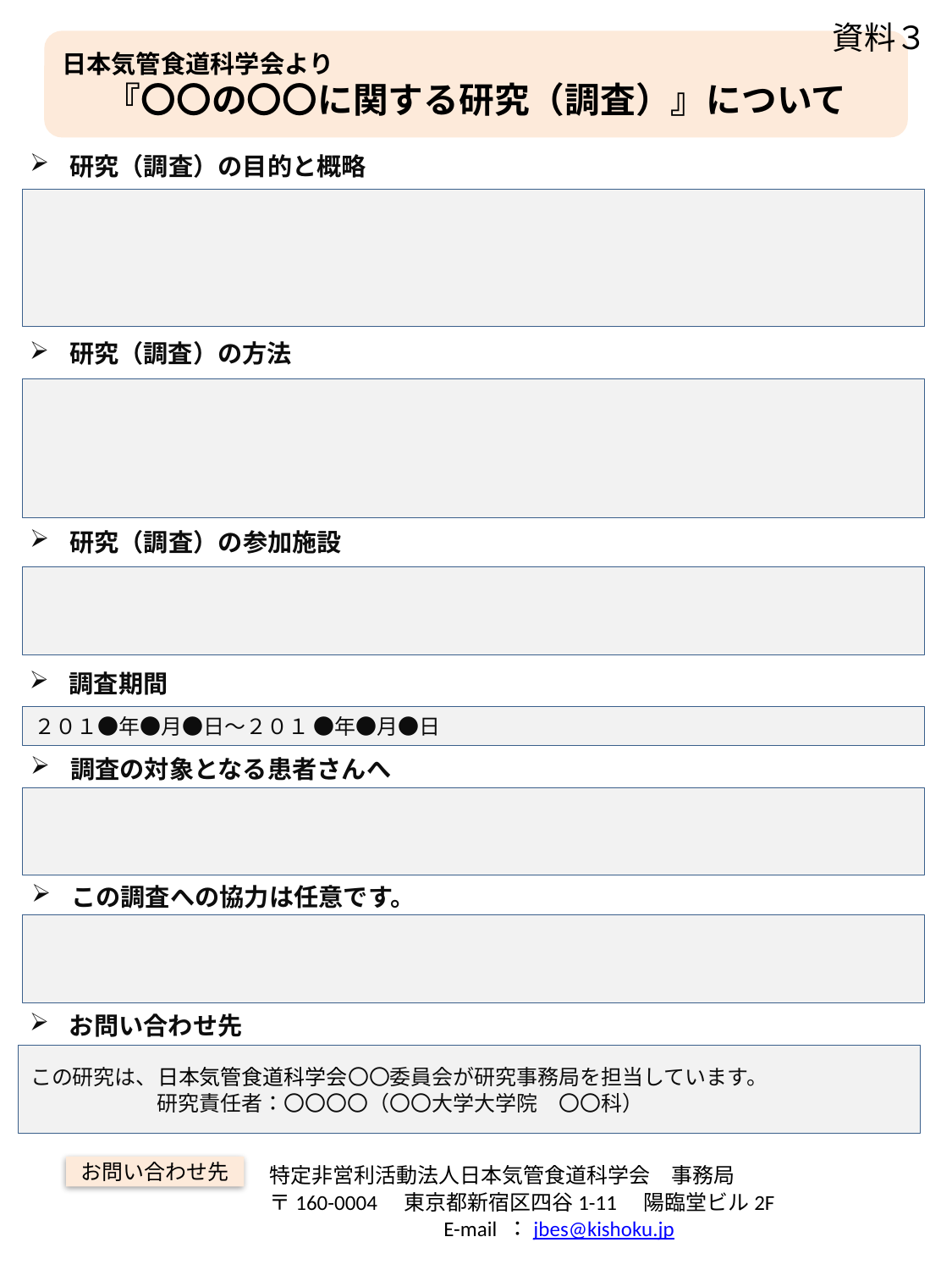

資料３
日本気管食道科学会より
『〇〇の〇〇に関する研究（調査）』について
研究（調査）の目的と概略

研究（調査）の方法

研究（調査）の参加施設

調査期間
２０１●年●月●日～２０１ ●年●月●日
調査の対象となる患者さんへ

この調査への協力は任意です。

お問い合わせ先
この研究は、日本気管食道科学会〇〇委員会が研究事務局を担当しています。
　　　　　　研究責任者：〇〇〇〇（〇〇大学大学院　〇〇科）
特定非営利活動法人日本気管食道科学会　事務局
〒160-0004　東京都新宿区四谷1-11　陽臨堂ビル2F
　　　　　　　　E-mail ：jbes@kishoku.jp
お問い合わせ先